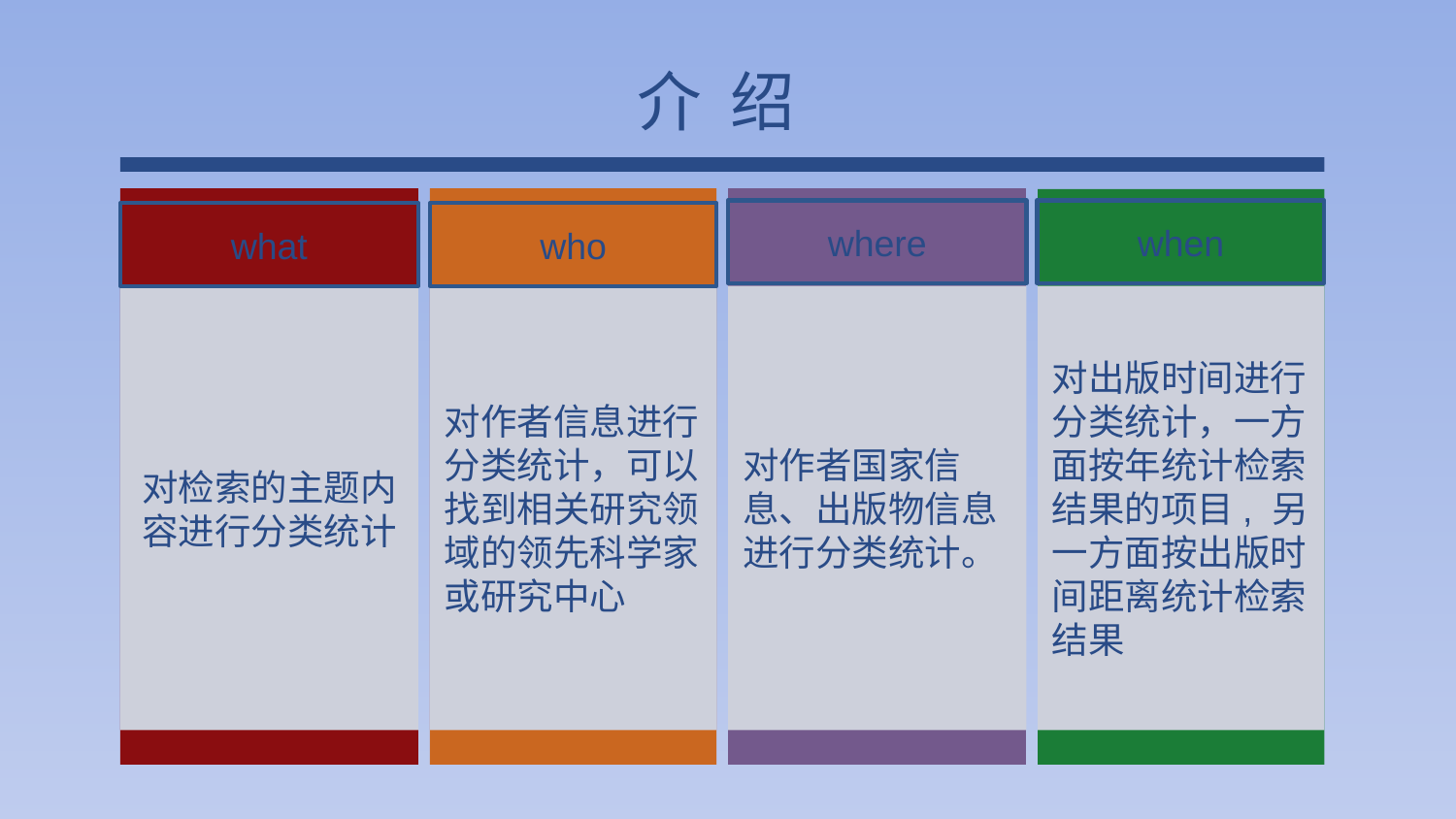

介  绍

where
when
what
who
对检索的主题内容进行分类统计
对作者信息进行分类统计，可以找到相关研究领域的领先科学家或研究中心
对作者国家信息、出版物信息进行分类统计。
对出版时间进行分类统计，一方面按年统计检索结果的项目, 另
一方面按出版时间距离统计检索结果